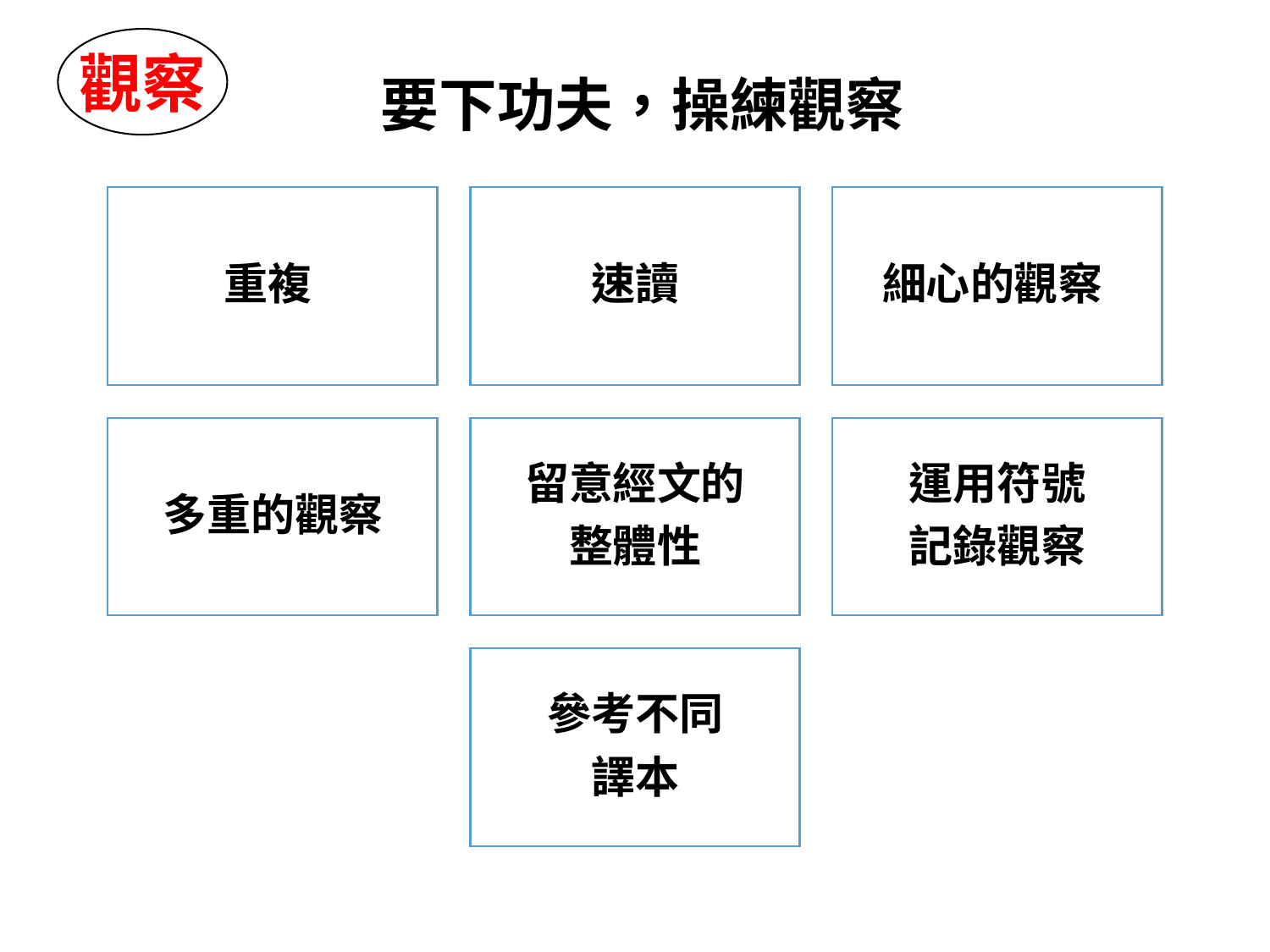

觀察
# 要下功夫，操練觀察
重複
速讀
細心的觀察
多重的觀察
留意經文的
整體性
運用符號
記錄觀察
參考不同
譯本